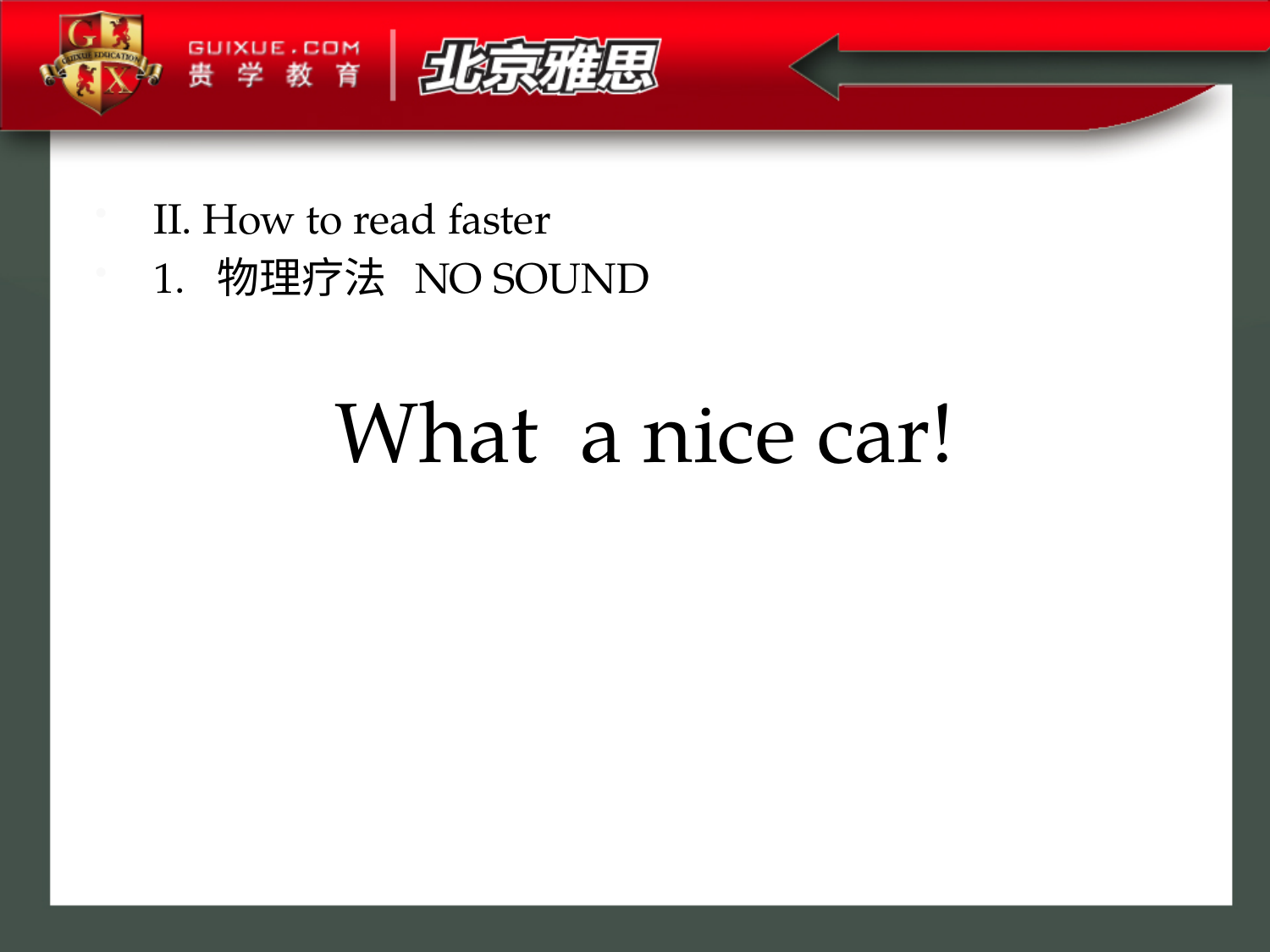

II. How to read faster
1.  物理疗法  NO SOUND

What  a nice car!